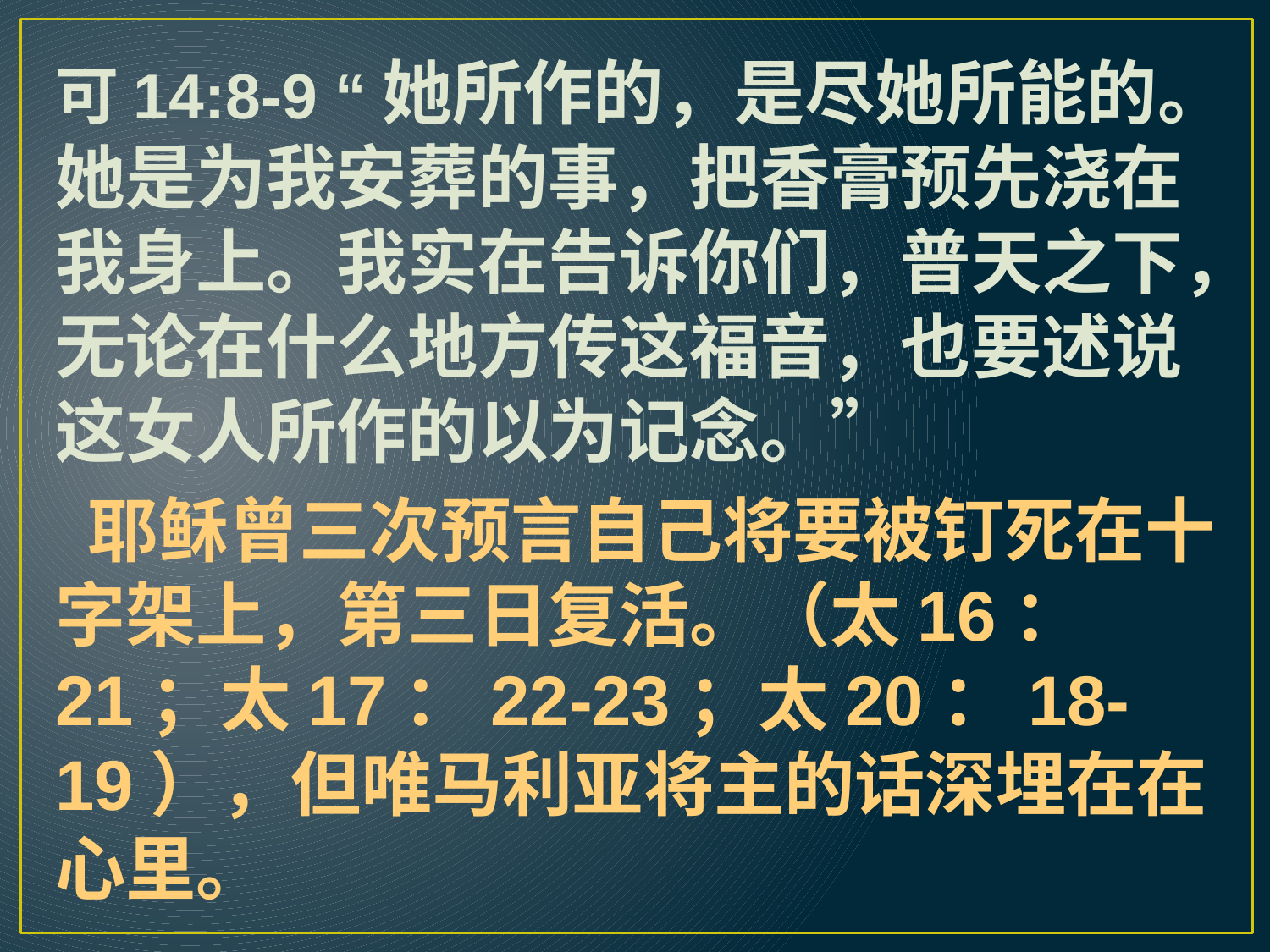

#
可14:8-9 “她所作的，是尽她所能的。她是为我安葬的事，把香膏预先浇在我身上。我实在告诉你们，普天之下，无论在什么地方传这福音，也要述说这女人所作的以为记念。”
 耶稣曾三次预言自己将要被钉死在十字架上，第三日复活。（太16：21；太17：22-23；太20：18-19），但唯马利亚将主的话深埋在在心里。